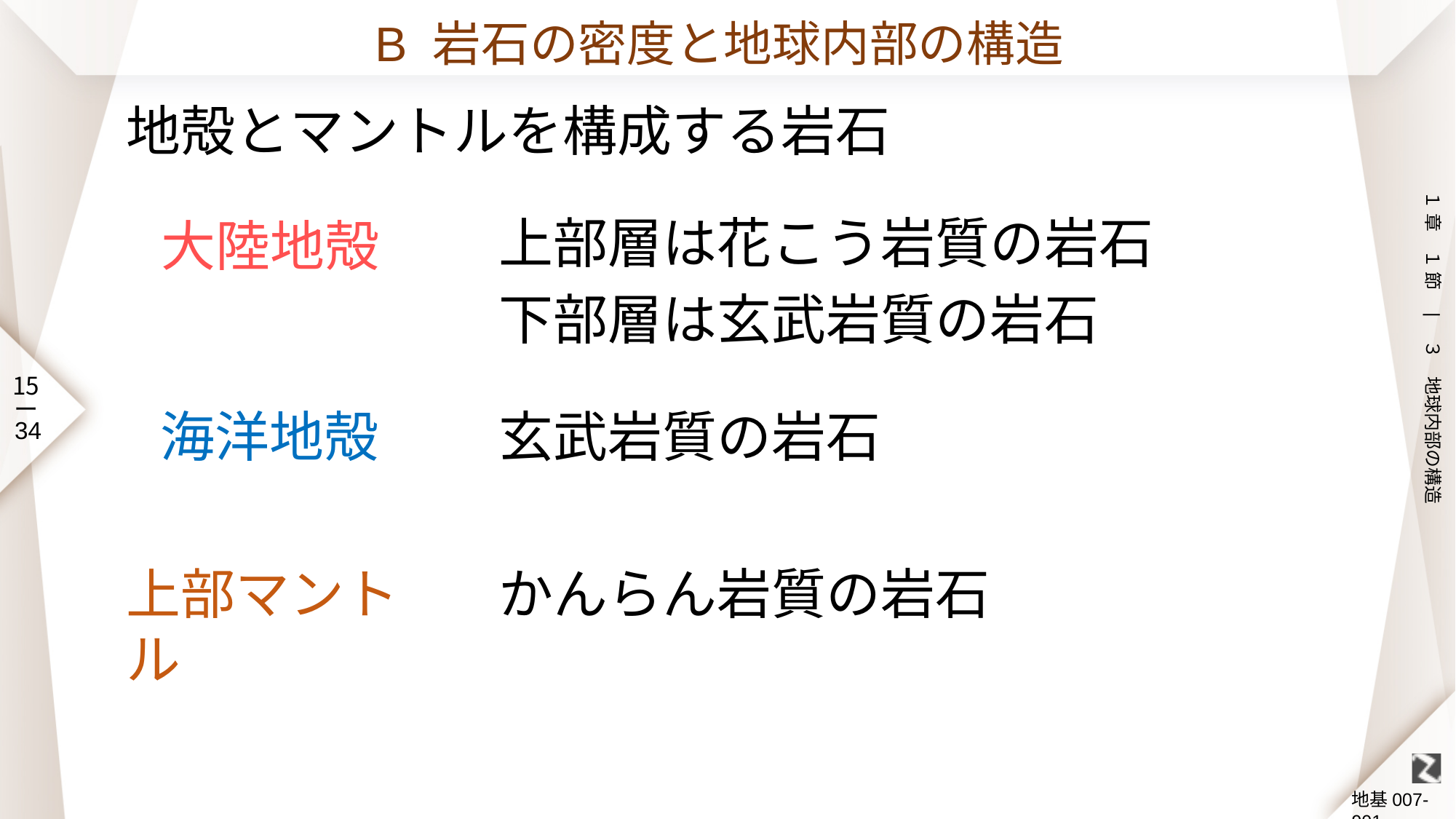

# B 岩石の密度と地球内部の構造
地殻とマントルを構成する岩石
上部層は花こう岩質の岩石
下部層は玄武岩質の岩石
大陸地殻
海洋地殻
玄武岩質の岩石
上部マントル
かんらん岩質の岩石